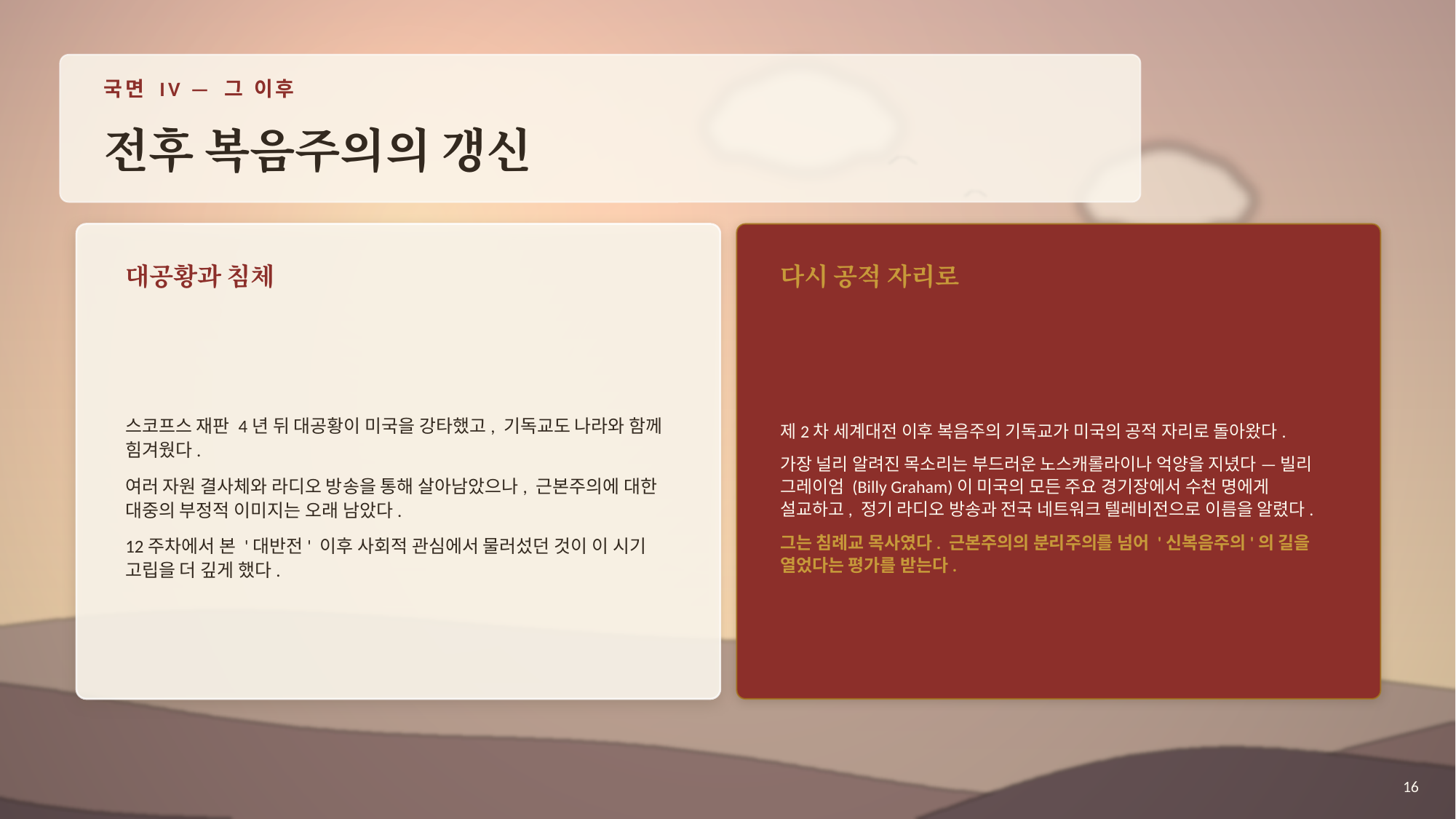

국면 IV — 그 이후
전후 복음주의의 갱신

대공황과 침체
다시 공적 자리로
스코프스 재판 4년 뒤 대공황이 미국을 강타했고, 기독교도 나라와 함께 힘겨웠다.
여러 자원 결사체와 라디오 방송을 통해 살아남았으나, 근본주의에 대한 대중의 부정적 이미지는 오래 남았다.
12주차에서 본 '대반전' 이후 사회적 관심에서 물러섰던 것이 이 시기 고립을 더 깊게 했다.
제2차 세계대전 이후 복음주의 기독교가 미국의 공적 자리로 돌아왔다.
가장 널리 알려진 목소리는 부드러운 노스캐롤라이나 억양을 지녔다 — 빌리 그레이엄 (Billy Graham)이 미국의 모든 주요 경기장에서 수천 명에게 설교하고, 정기 라디오 방송과 전국 네트워크 텔레비전으로 이름을 알렸다.
그는 침례교 목사였다. 근본주의의 분리주의를 넘어 '신복음주의'의 길을 열었다는 평가를 받는다.
16